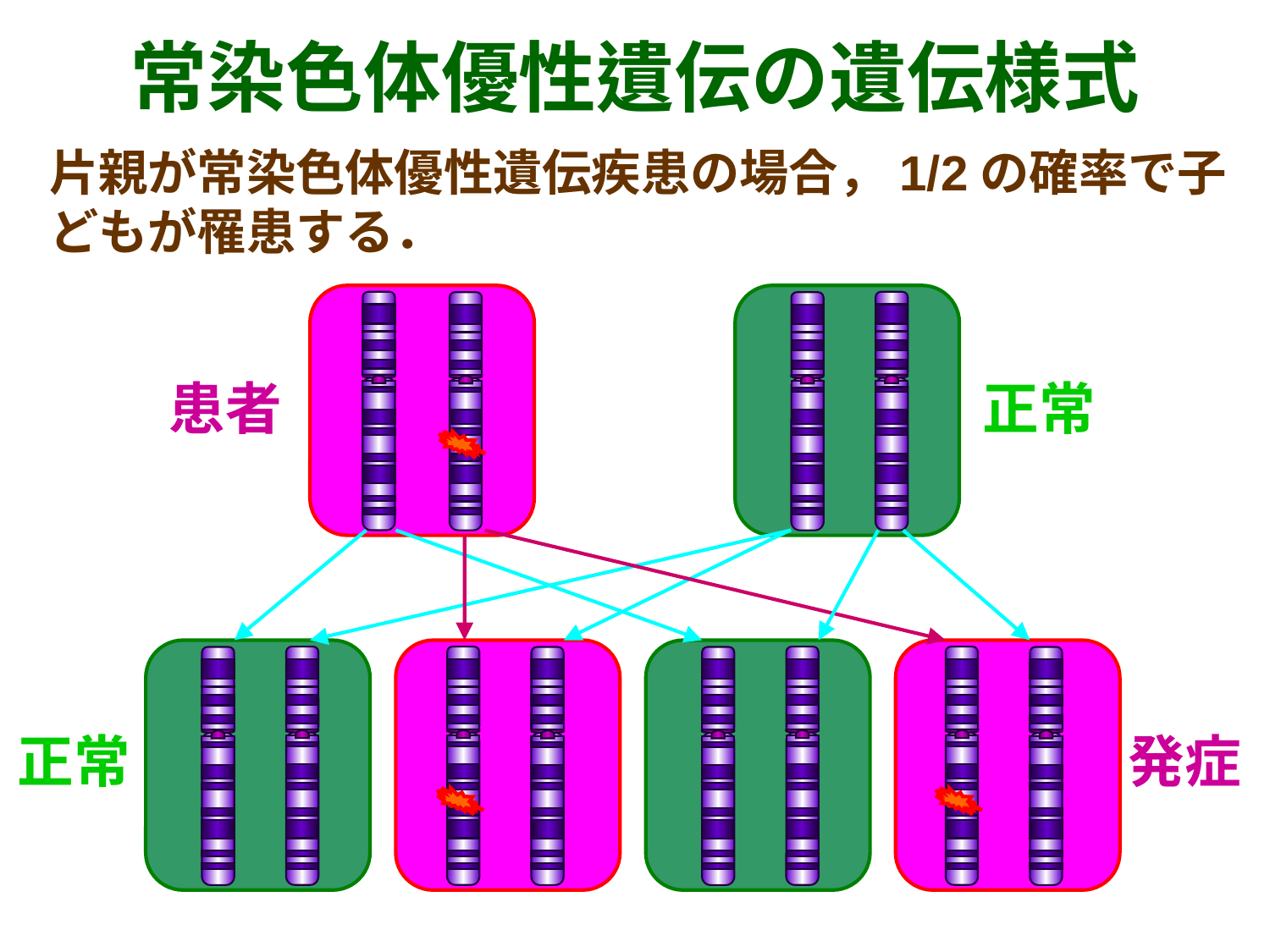

常染色体優性遺伝の遺伝様式

片親が常染色体優性遺伝疾患の場合，1/2の確率で子どもが罹患する．

患者
正常

正常
発症